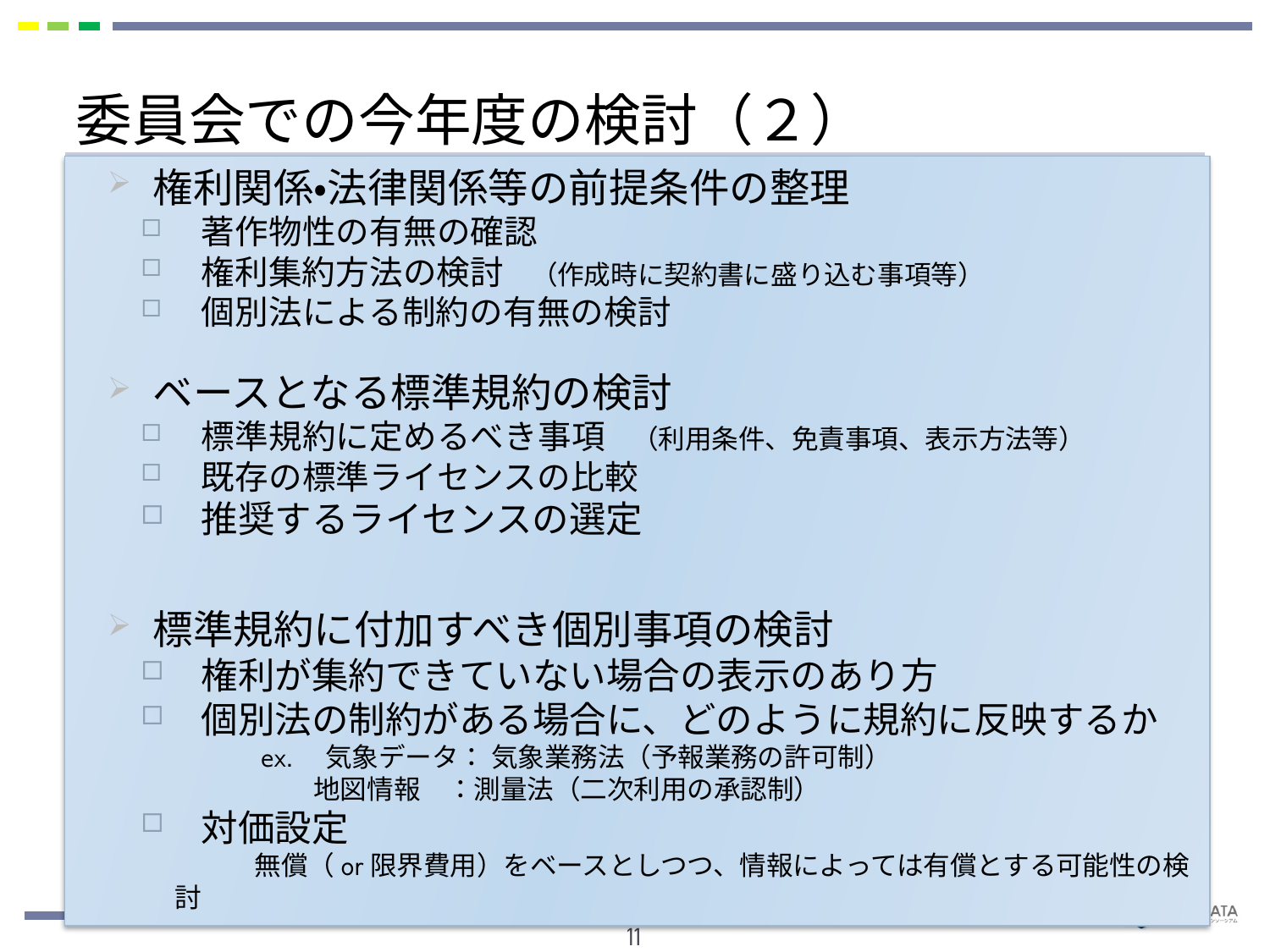

# 委員会での今年度の検討（２）
権利関係・法律関係等の前提条件の整理
著作物性の有無の確認
権利集約方法の検討　（作成時に契約書に盛り込む事項等）
個別法による制約の有無の検討

ベースとなる標準規約の検討
標準規約に定めるべき事項　（利用条件、免責事項、表示方法等）
既存の標準ライセンスの比較
推奨するライセンスの選定

標準規約に付加すべき個別事項の検討
権利が集約できていない場合の表示のあり方
個別法の制約がある場合に、どのように規約に反映するか
　　　ex.　気象データ： 気象業務法（予報業務の許可制）
　　　　　 地図情報　：測量法（二次利用の承認制）
対価設定
　　　無償（or限界費用）をベースとしつつ、情報によっては有償とする可能性の検討

11